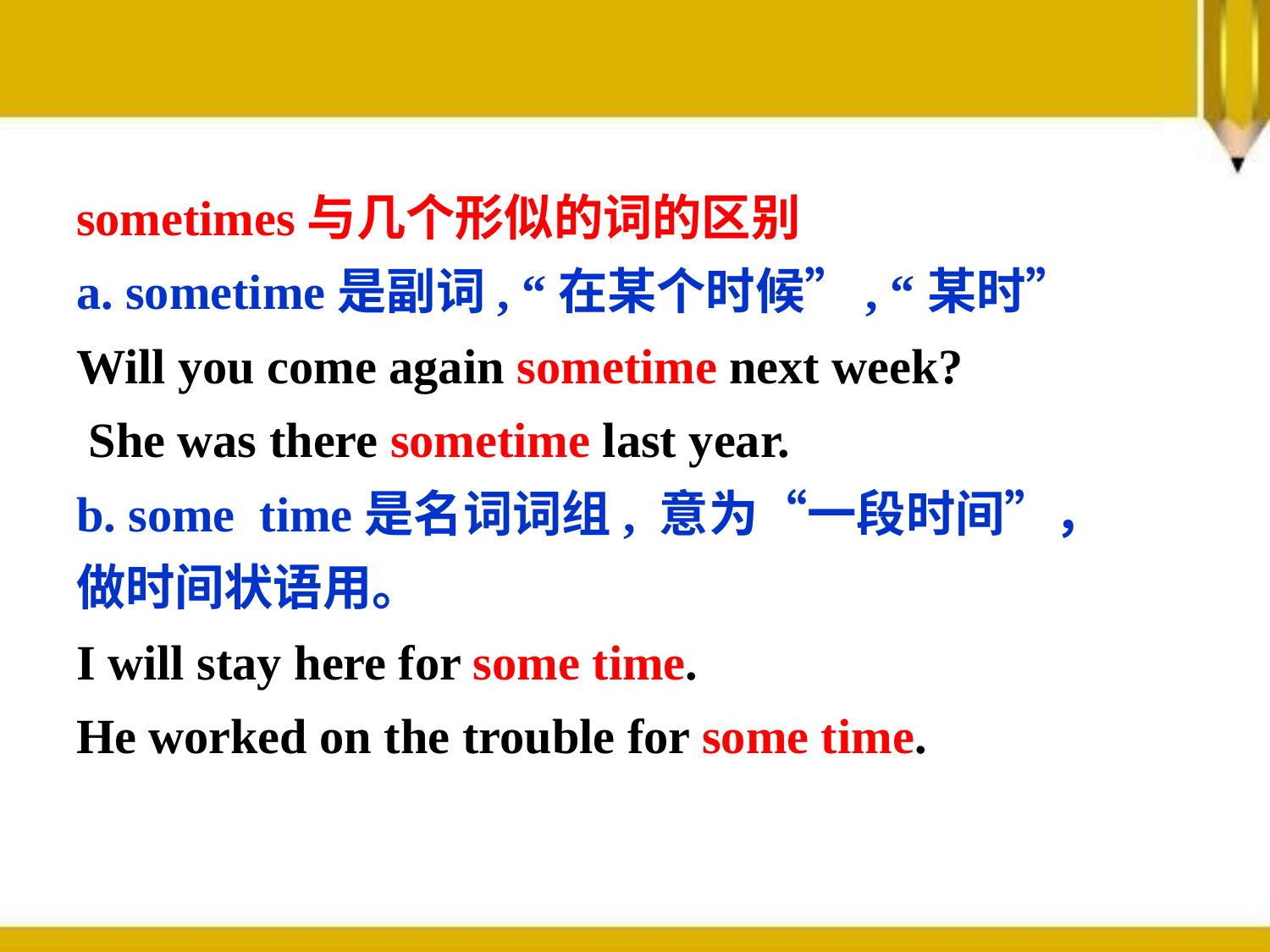

sometimes与几个形似的词的区别
a. sometime是副词, “在某个时候”, “某时”
Will you come again sometime next week?
 She was there sometime last year.
b. some  time是名词词组, 意为“一段时间”，
做时间状语用。
I will stay here for some time.
He worked on the trouble for some time.